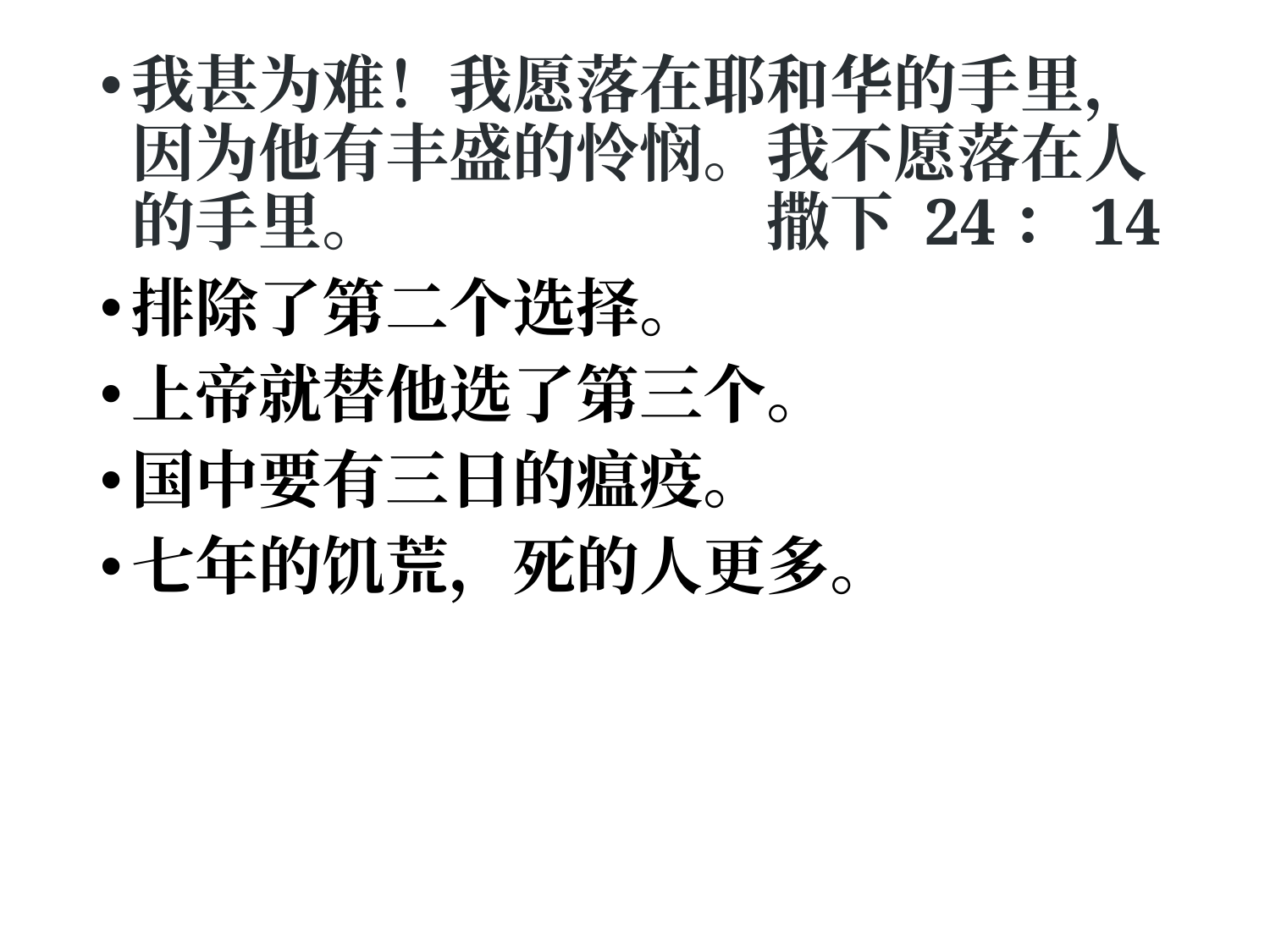

我甚为难！我愿落在耶和华的手里，因为他有丰盛的怜悯。我不愿落在人的手里。			撒下 24：14
排除了第二个选择。
上帝就替他选了第三个。
国中要有三日的瘟疫。
七年的饥荒，死的人更多。